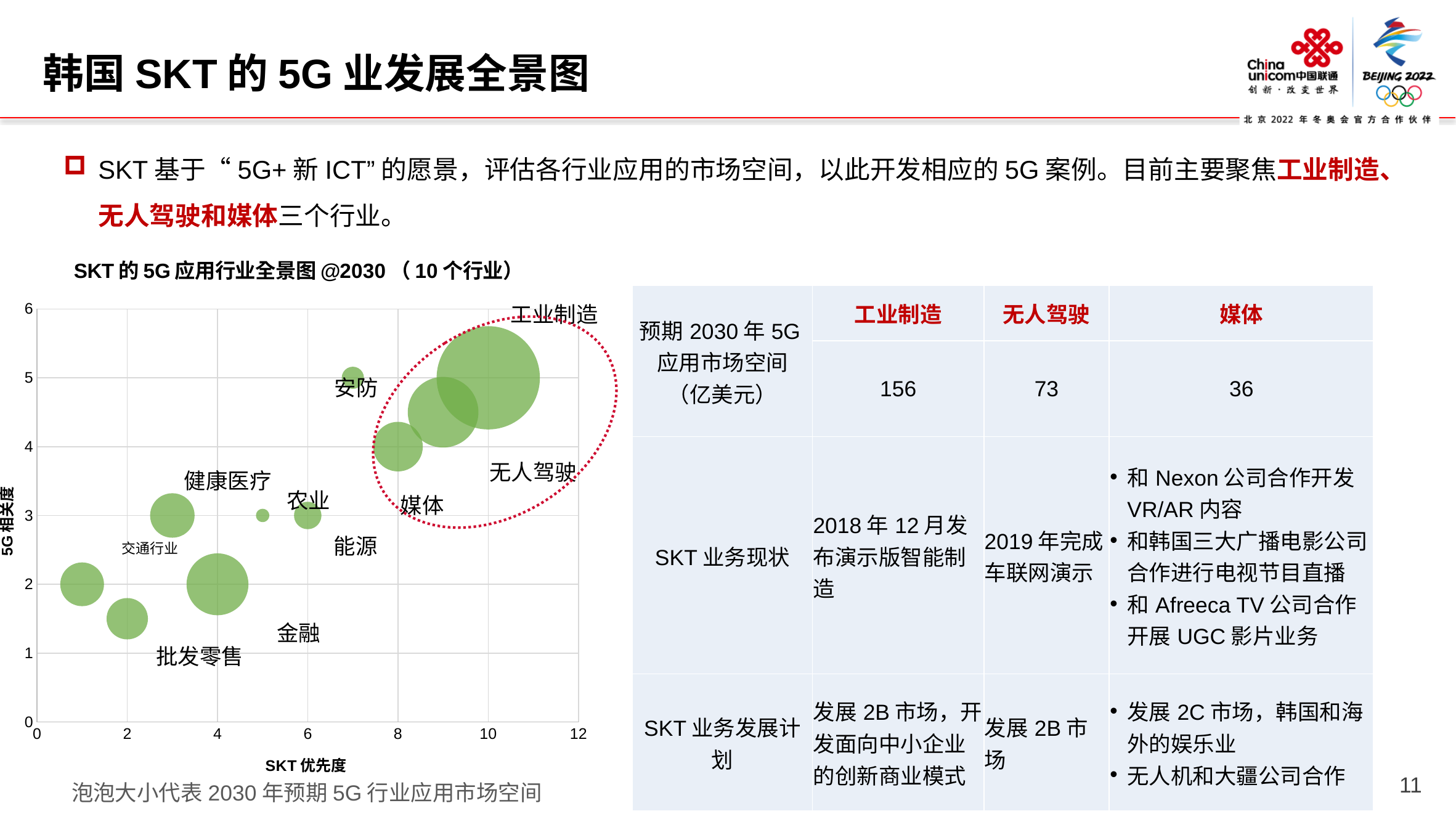

韩国SKT的5G业发展全景图
SKT基于“5G+新ICT”的愿景，评估各行业应用的市场空间，以此开发相应的5G案例。目前主要聚焦工业制造、无人驾驶和媒体三个行业。

### Chart: SKT的5G应用行业全景图@2030（10个行业）

| Category | Projected 5G  Top 10 Korean Industry Market size in 2030  |
|---|---|
| 预期2030年5G应用市场空间 （亿美元） | 工业制造 | 无人驾驶 | 媒体 |
| --- | --- | --- | --- |
|  | 156 | 73 | 36 |
| SKT业务现状 | 2018年12月发布演示版智能制造 | 2019年完成车联网演示 | 和Nexon公司合作开发VR/AR内容 和韩国三大广播电影公司合作进行电视节目直播 和Afreeca TV公司合作开展UGC影片业务 |
| SKT业务发展计划 | 发展2B市场，开发面向中小企业的创新商业模式 | 发展2B市场 | 发展2C市场，韩国和海外的娱乐业 无人机和大疆公司合作 |

工业制造
安防
无人驾驶
健康医疗
农业
媒体
能源
交通行业
金融
批发零售
泡泡大小代表2030年预期5G行业应用市场空间